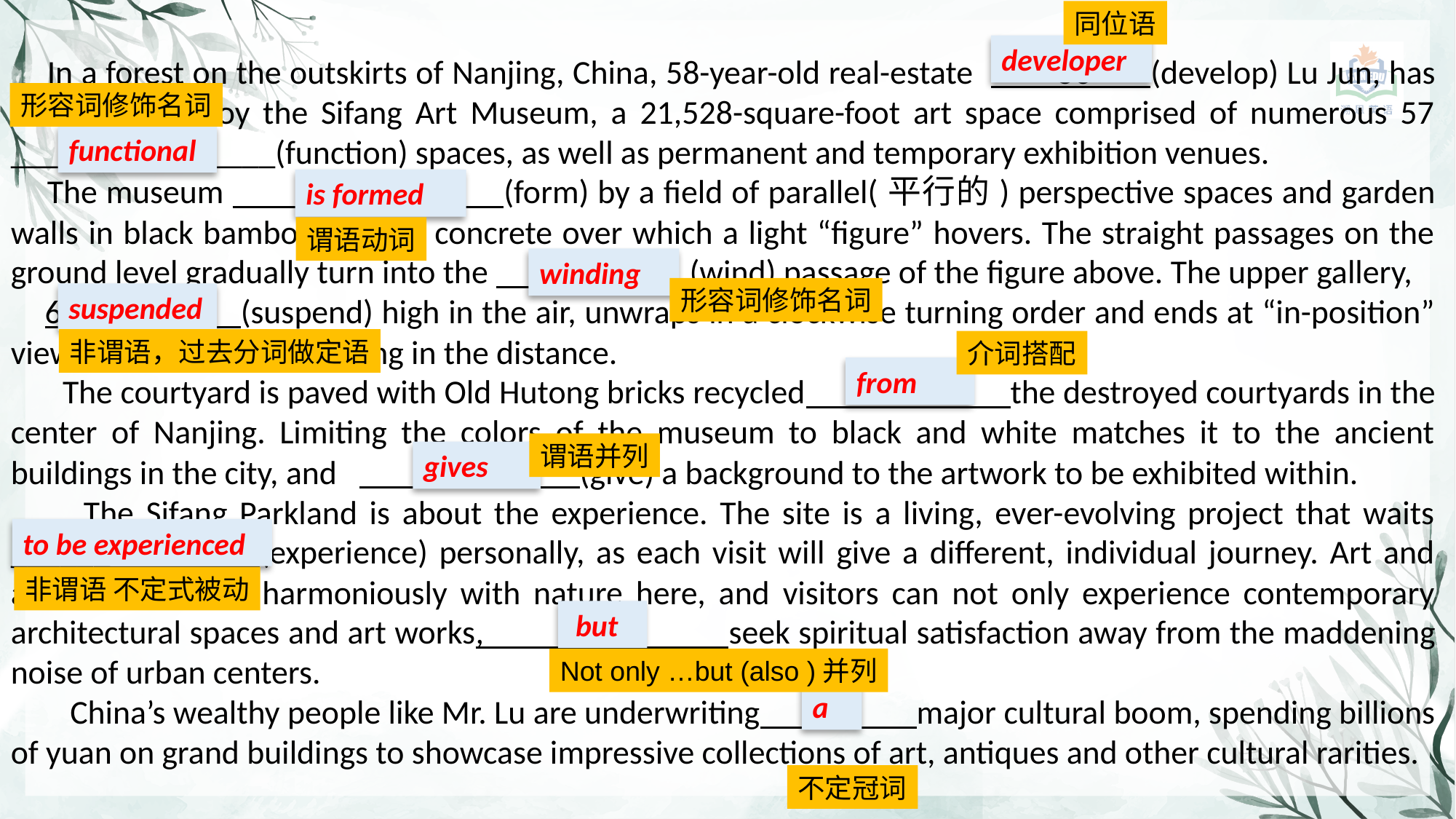

同位语

developer
In a forest on the outskirts of Nanjing, China, 58-year-old real-estate          56       (develop) Lu Jun, has his pride and joy the Sifang Art Museum, a 21,528-square-foot art space comprised of numerous 57 ________________(function) spaces, as well as permanent and temporary exhibition venues.
The museum                58            (form) by a field of parallel(平行的) perspective spaces and garden walls in black bamboo-formed concrete over which a light “figure” hovers. The straight passages on the ground level gradually turn into the           59           (wind) passage of the figure above. The upper gallery,        60                   (suspend) high in the air, unwraps in a clockwise turning order and ends at “in-position” viewing of the city of Nanjing in the distance.
  The courtyard is paved with Old Hutong bricks recycled           61           the destroyed courtyards in the center of Nanjing. Limiting the colors of the museum to black and white matches it to the ancient buildings in the city, and                62            (give) a background to the artwork to be exhibited within.
   The Sifang Parkland is about the experience. The site is a living, ever-evolving project that waits ______63          (experience) personally, as each visit will give a different, individual journey. Art and architecture exist harmoniously with nature here, and visitors can not only experience contemporary architectural spaces and art works,            64             seek spiritual satisfaction away from the maddening noise of urban centers.
   China’s wealthy people like Mr. Lu are underwriting       65         major cultural boom, spending billions of yuan on grand buildings to showcase impressive collections of art, antiques and other cultural rarities.
形容词修饰名词
functional
is formed
谓语动词
winding
形容词修饰名词
suspended
非谓语，过去分词做定语
介词搭配
from
谓语并列
gives
to be experienced
非谓语 不定式被动
 but
Not only …but (also )并列
a
不定冠词